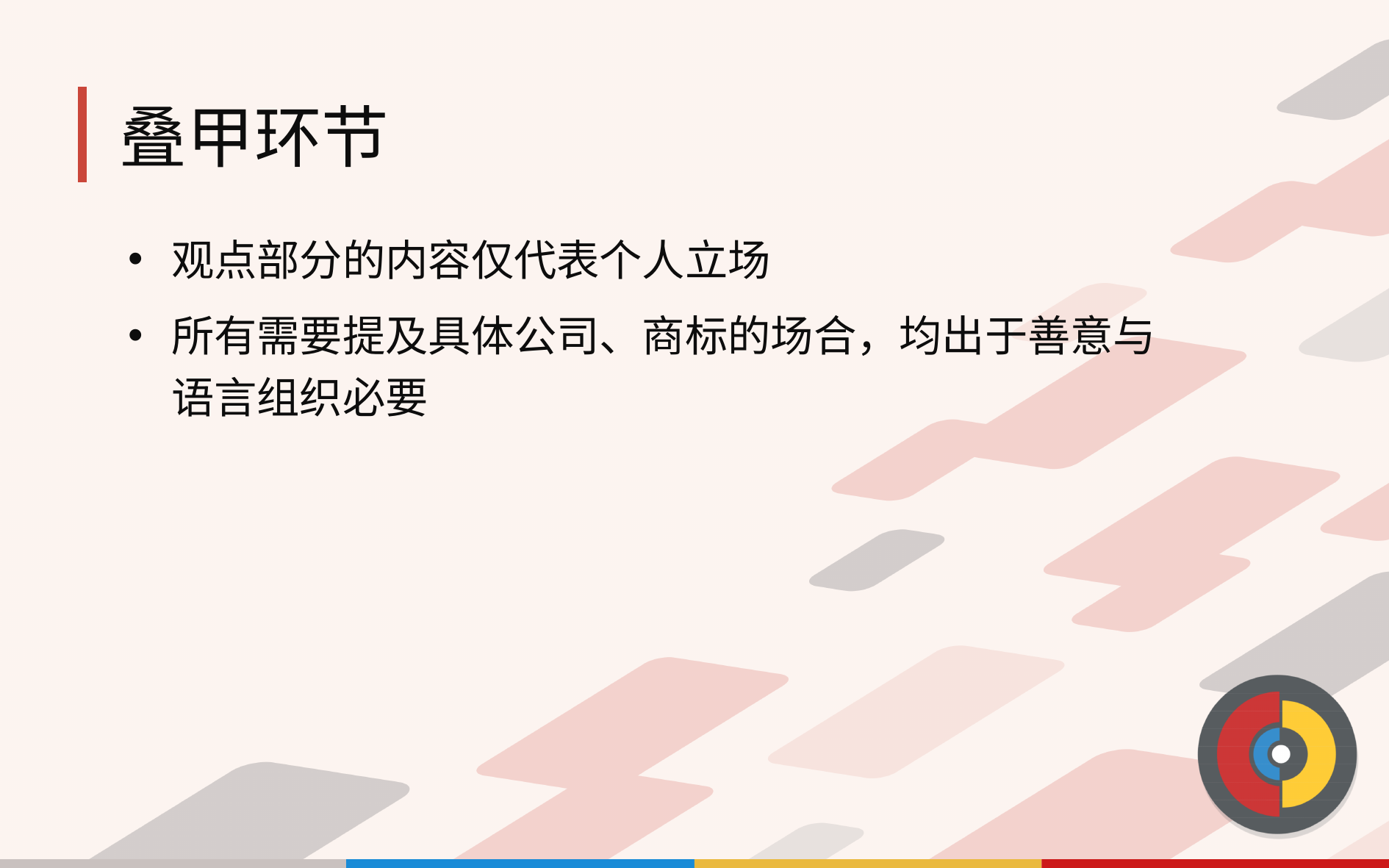

# 叠甲环节
观点部分的内容仅代表个人立场
所有需要提及具体公司、商标的场合，均出于善意与语言组织必要